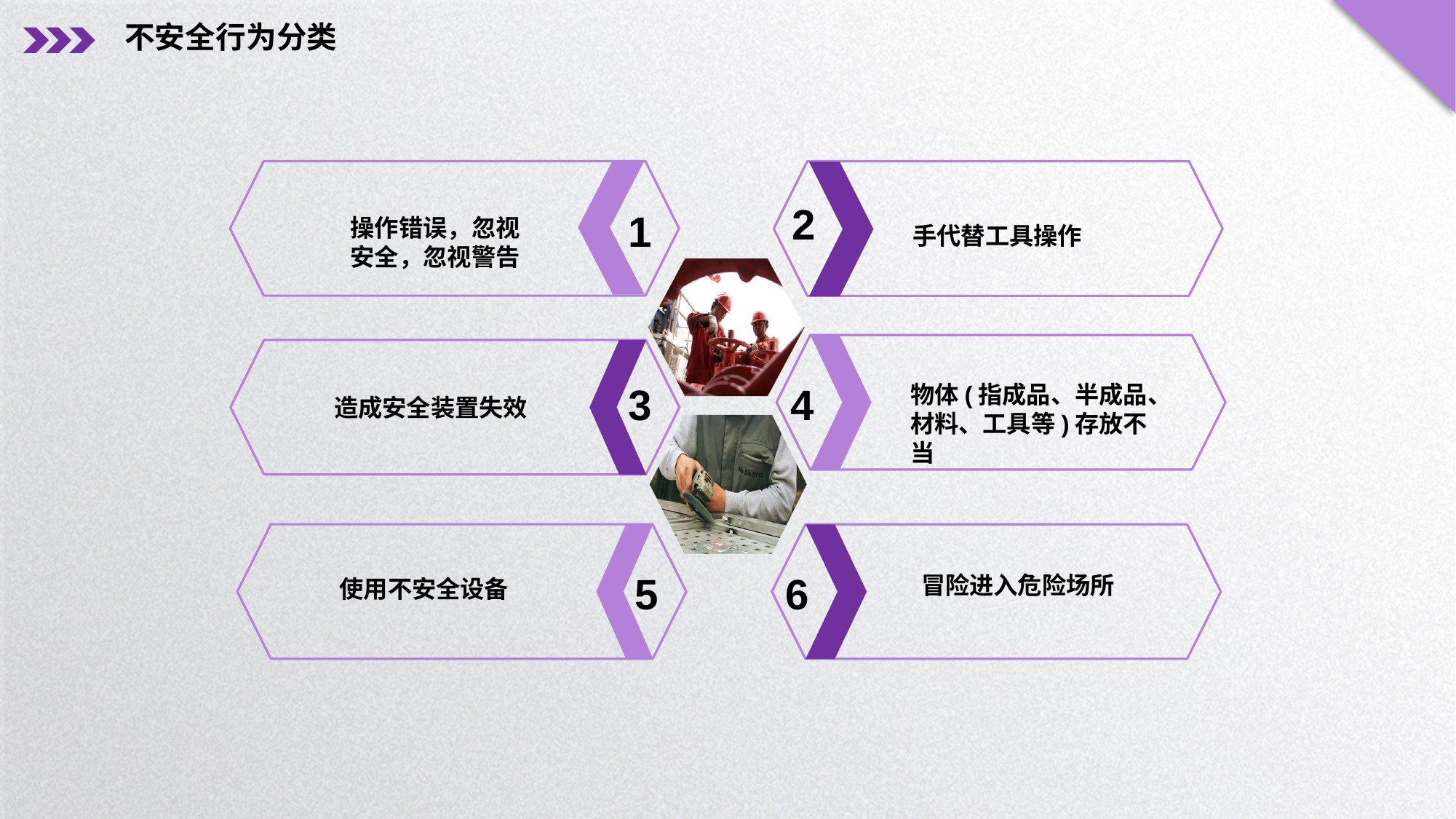

不安全行为分类

1

2
操作错误，忽视安全，忽视警告
手代替工具操作

4

3
物体(指成品、半成品、材料、工具等)存放不当
造成安全装置失效

5

6
冒险进入危险场所
使用不安全设备